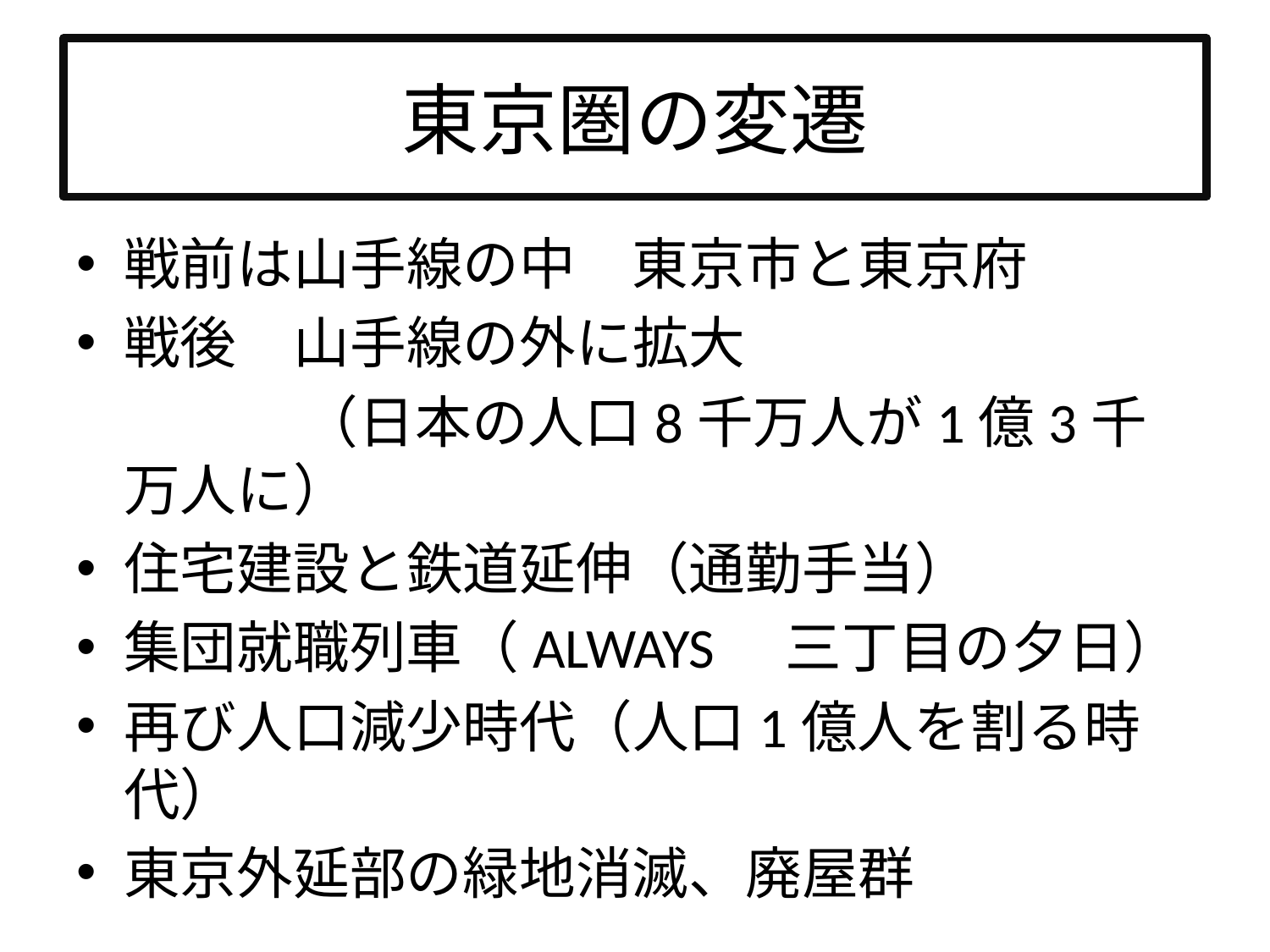

# 東京圏の変遷
戦前は山手線の中　東京市と東京府
戦後　山手線の外に拡大
　　　　（日本の人口8千万人が1億3千万人に）
住宅建設と鉄道延伸（通勤手当）
集団就職列車（ALWAYS　三丁目の夕日）
再び人口減少時代（人口1億人を割る時代）
東京外延部の緑地消滅、廃屋群